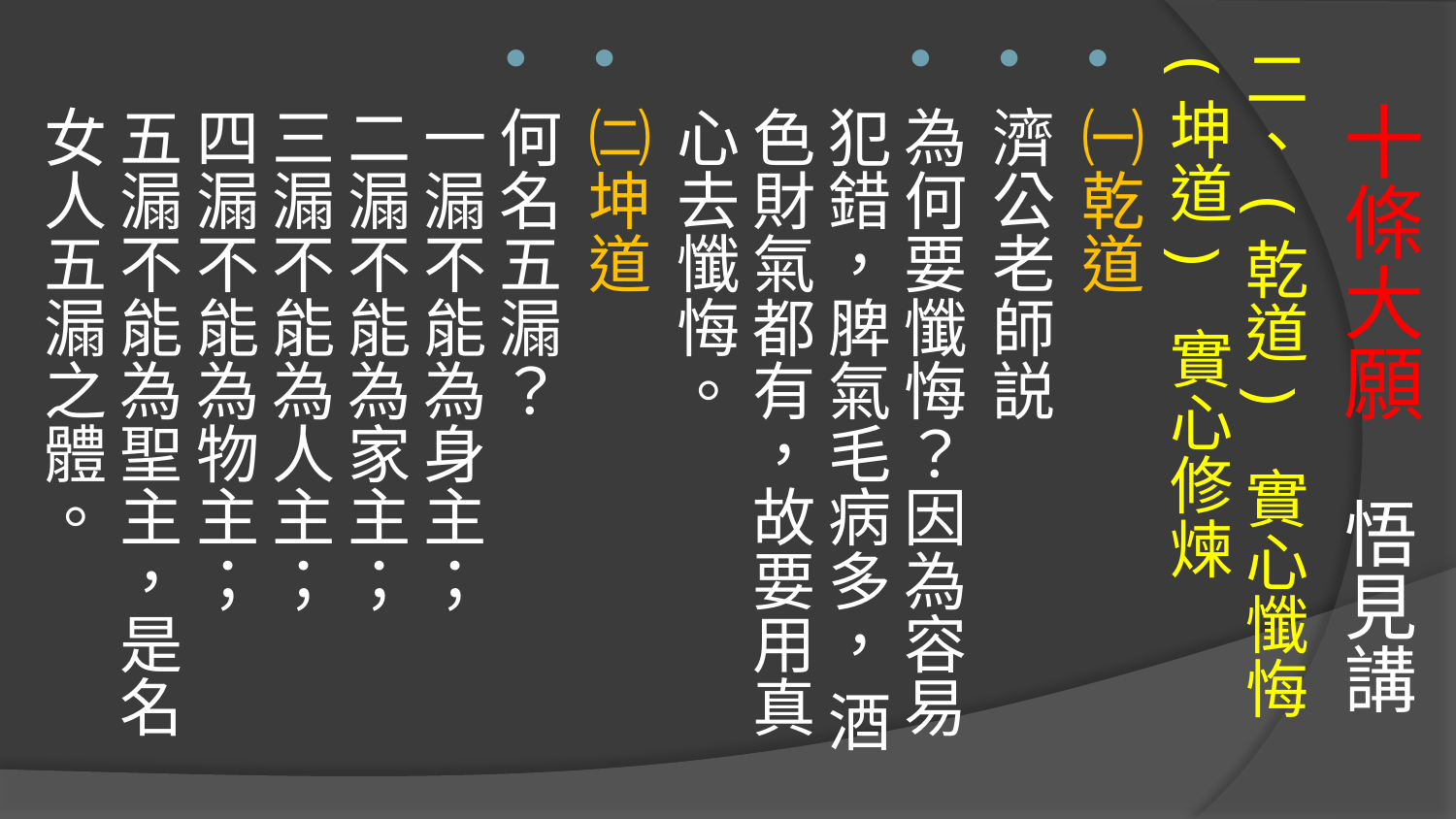

# 十條大願    悟見講
二、(乾道) 實心懺悔 
(坤道) 實心修煉
㈠乾道
濟公老師説
為何要懺悔？因為容易犯錯，脾氣毛病多， 酒色財氣都有，故要用真心去懺悔。
㈡坤道
何名五漏？
一漏不能為身主；
二漏不能為家主；
三漏不能為人主；
四漏不能為物主；
五漏不能為聖主，是名女人五漏之體。